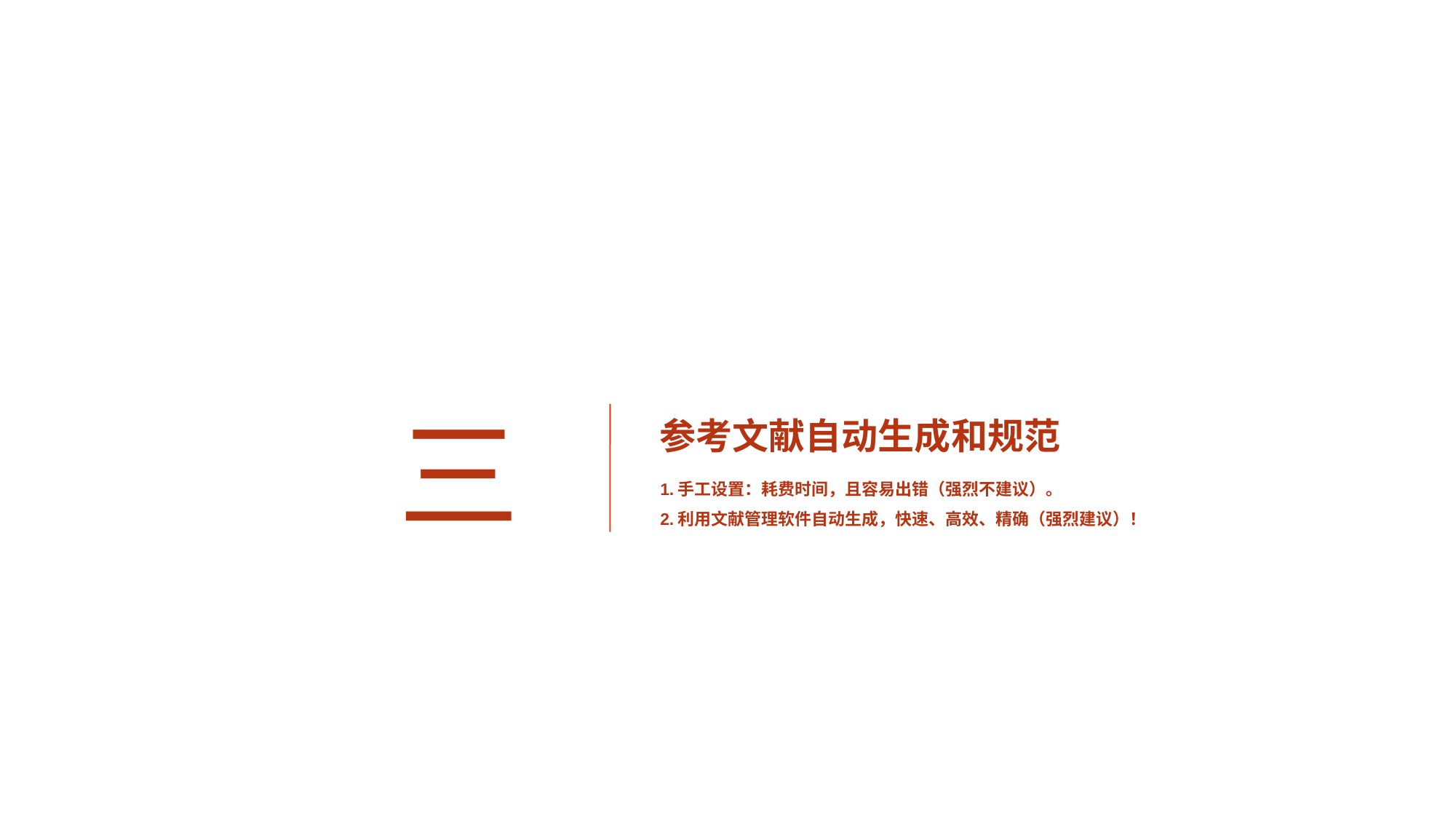

# 参考文献自动生成和规范
三
1.手工设置：耗费时间，且容易出错（强烈不建议）。
2.利用文献管理软件自动生成，快速、高效、精确（强烈建议）！